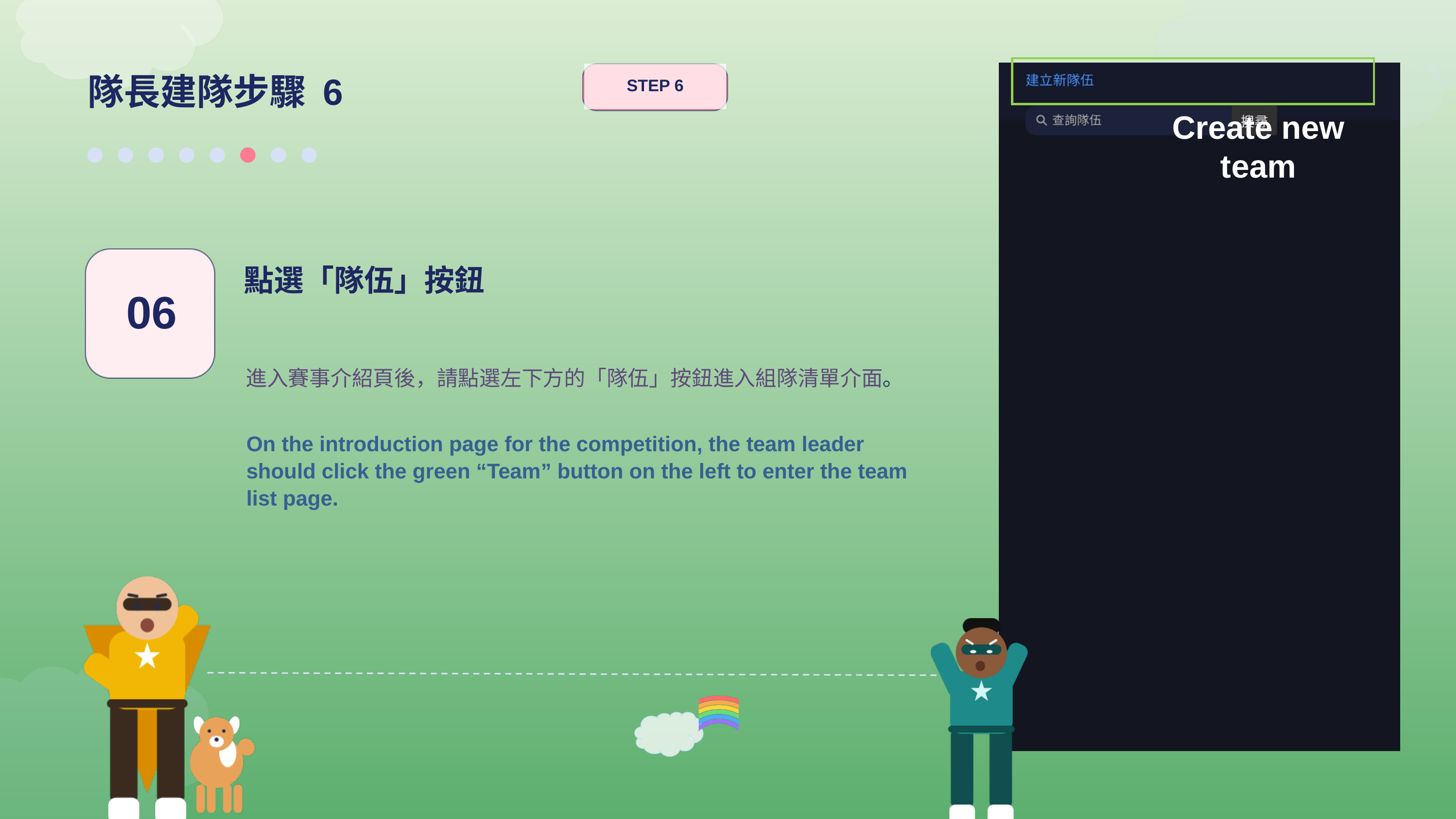

隊長建隊步驟 6

STEP 6

Create new team

06

點選「隊伍」按鈕

進入賽事介紹頁後，請點選左下方的「隊伍」按鈕進入組隊清單介面。

On the introduction page for the competition, the team leader should click the green “Team” button on the left to enter the team list page.